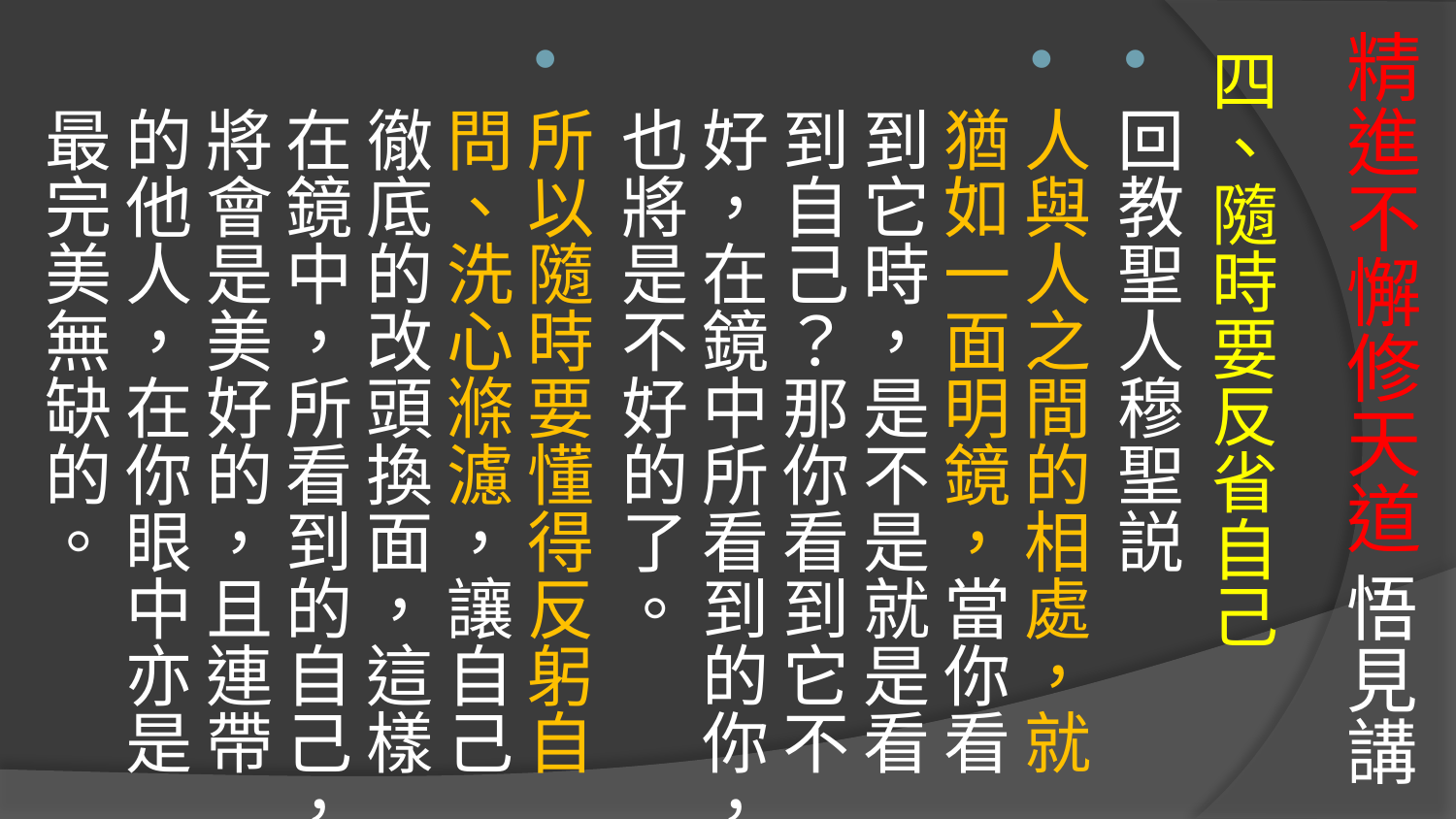

# 精進不懈修天道 悟見講
四、隨時要反省自己
回教聖人穆聖説
人與人之間的相處，就猶如一面明鏡，當你看到它時，是不是就是看到自己？那你看到它不好，在鏡中所看到的你，也將是不好的了。
所以隨時要懂得反躬自問、洗心滌濾，讓自己徹底的改頭換面，這樣在鏡中，所看到的自己，將會是美好的，且連帶的他人，在你眼中亦是最完美無缺的。